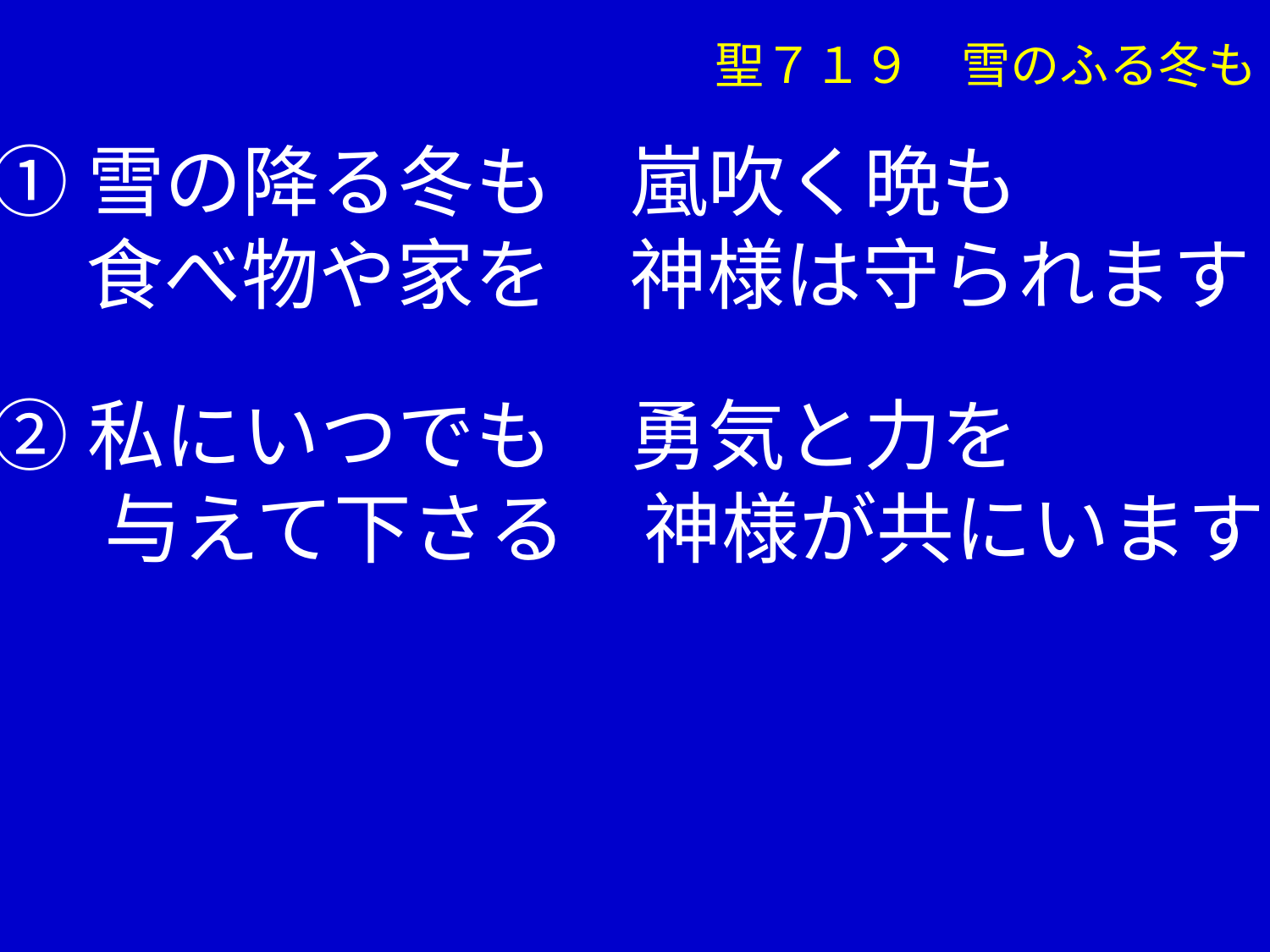

聖７１９　雪のふる冬も
①雪の降る冬も　嵐吹く晩も
　 食べ物や家を　神様は守られます

②私にいつでも　勇気と力を
 　与えて下さる　神様が共にいます